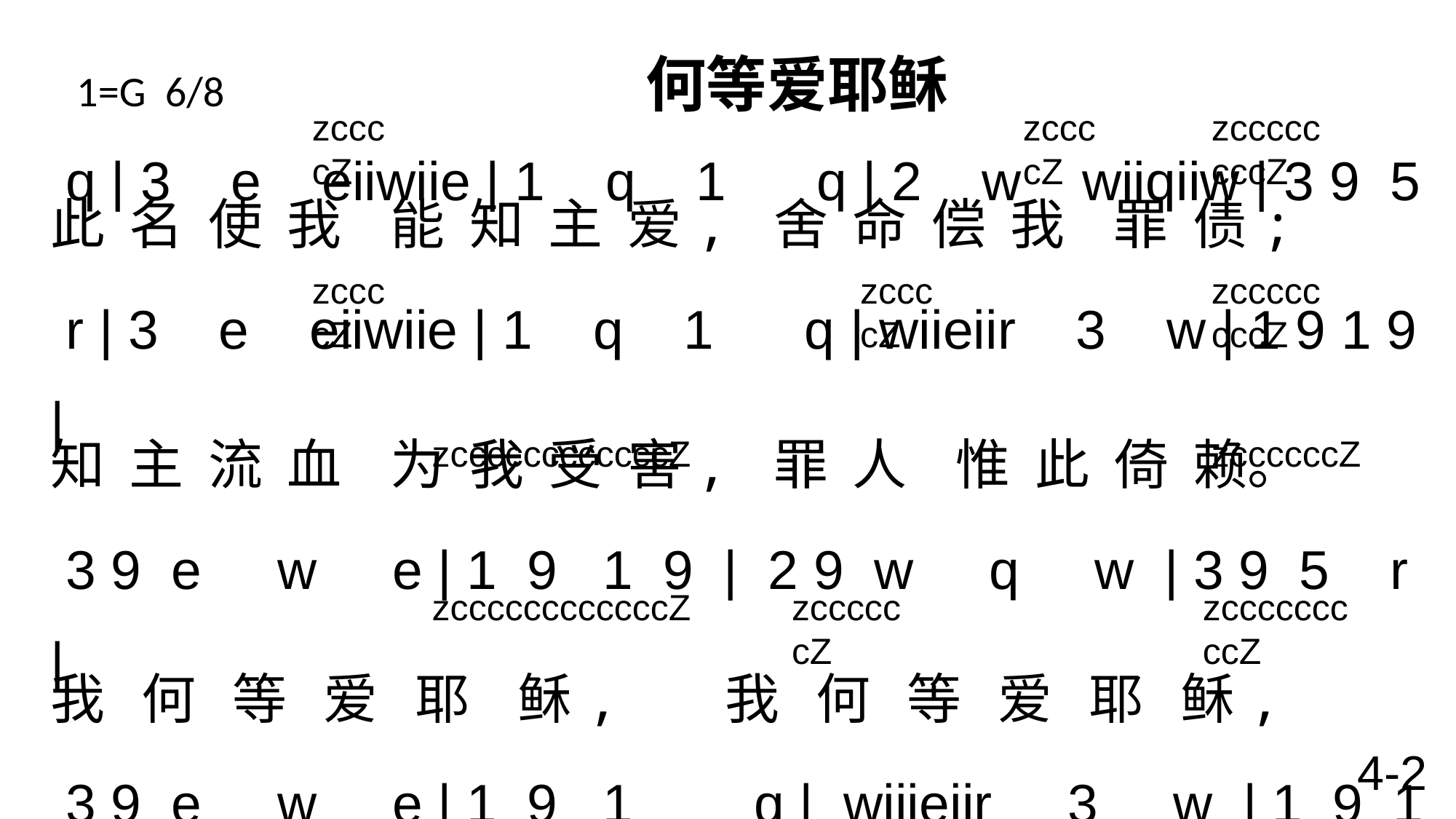

# 1=G  6/8                               何等爱耶稣
zccccccccZ
zccccZ
zccccZ
 q | 3    e    eiiwiie | 1    q    1      q | 2    w    wiiqiiw | 3 9  5
此  名  使  我    能  知  主  爱, 舍  命  偿  我    罪  债;
 r | 3    e    eiiwiie | 1    q    1      q | wiieiir    3    w | 1 9 1 9 |
知  主  流  血    为  我  受  害, 罪  人    惟  此  倚  赖。
 3 9  e     w     e | 1  9   1  9  |  2 9  w     q     w  | 3 9  5    r  |
我   何   等   爱   耶    稣,     我   何   等   爱   耶   稣,
 3 9  e     w     e | 1  9   1        q |  wiiieiir     3     w  | 1  9  1  \
我   何   等   爱   耶    稣,  因    耶    稣   先   爱   我。
zccccccccZ
zccccZ
zccccZ
zccccccccccccZ
zccccccZ
zccccccccccccZ
zccccccZ
zcccccccccZ
4-2